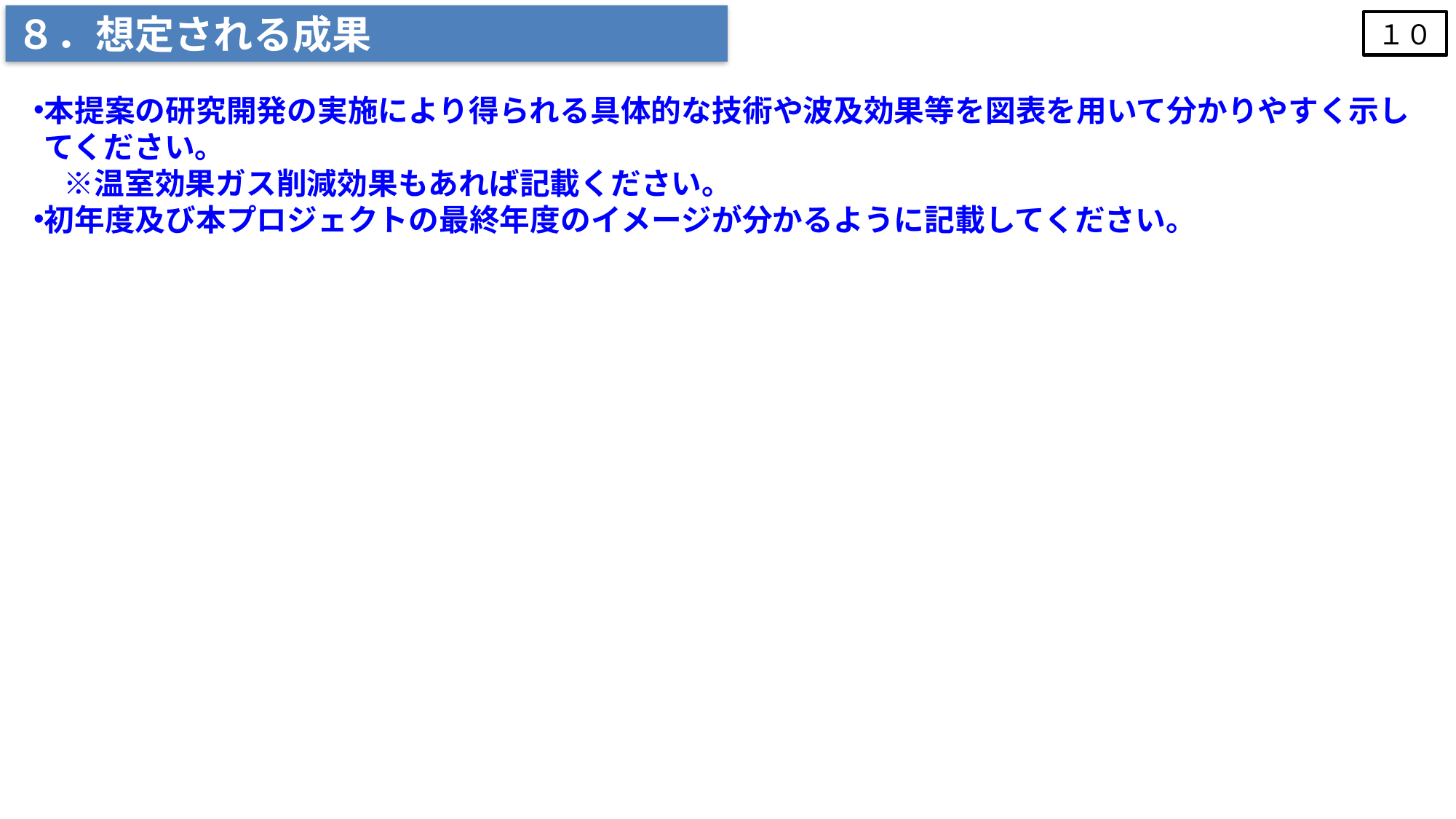

８．想定される成果
１０
本提案の研究開発の実施により得られる具体的な技術や波及効果等を図表を用いて分かりやすく示してください。
　※温室効果ガス削減効果もあれば記載ください。
初年度及び本プロジェクトの最終年度のイメージが分かるように記載してください。